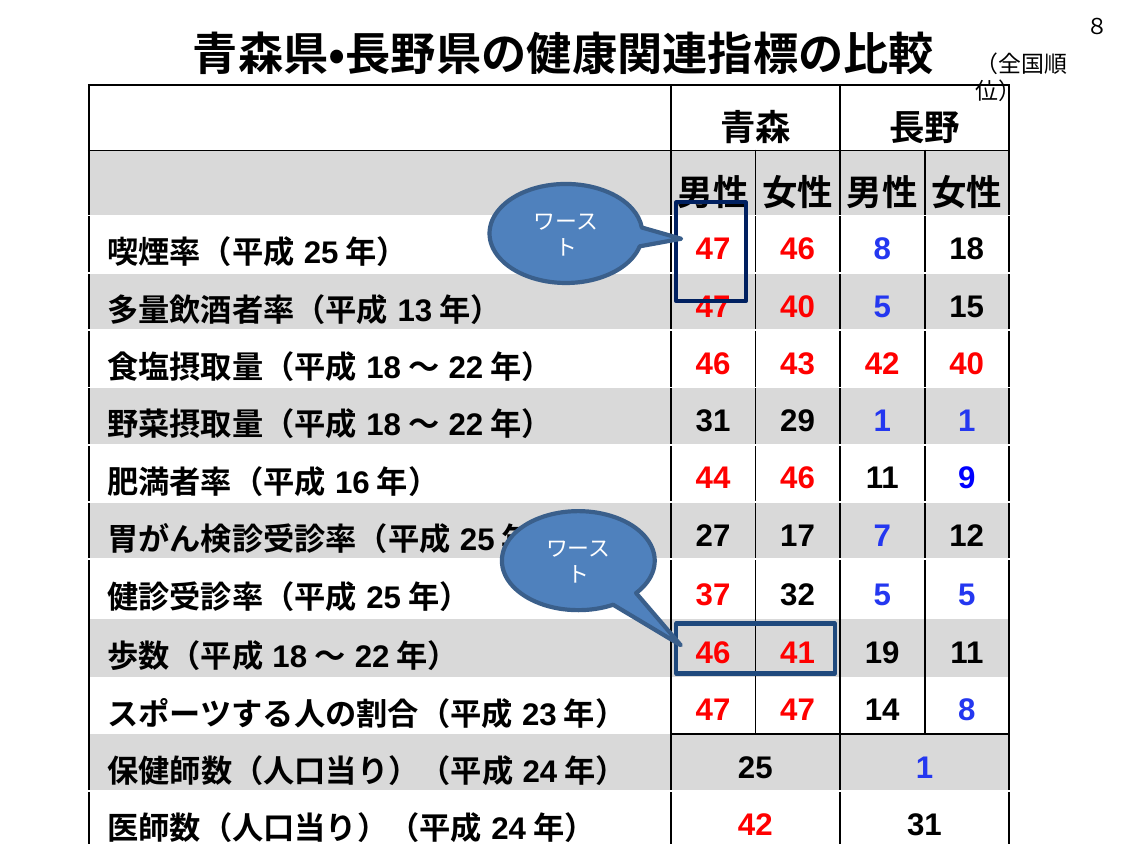

８
# 青森県・長野県の健康関連指標の比較
（全国順位）
|  | 青森 |  | 長野 |  |
| --- | --- | --- | --- | --- |
|  | 男性 | 女性 | 男性 | 女性 |
| 喫煙率（平成25年） | 47 | 46 | 8 | 18 |
| 多量飲酒者率（平成13年） | 47 | 40 | 5 | 15 |
| 食塩摂取量（平成18～22年） | 46 | 43 | 42 | 40 |
| 野菜摂取量（平成18～22年） | 31 | 29 | 1 | 1 |
| 肥満者率（平成16年） | 44 | 46 | 11 | 9 |
| 胃がん検診受診率（平成25年） | 27 | 17 | 7 | 12 |
| 健診受診率（平成25年） | 37 | 32 | 5 | 5 |
| 歩数（平成18～22年） | 46 | 41 | 19 | 11 |
| スポーツする人の割合（平成23年） | 47 | 47 | 14 | 8 |
| 保健師数（人口当り）（平成24年） | 25 |  | 1 |  |
| 医師数（人口当り）（平成24年） | 42 |  | 31 |  |
| 県民所得（1人当り）（平成23年） | 41 |  | 22 |  |
ワースト

ワースト